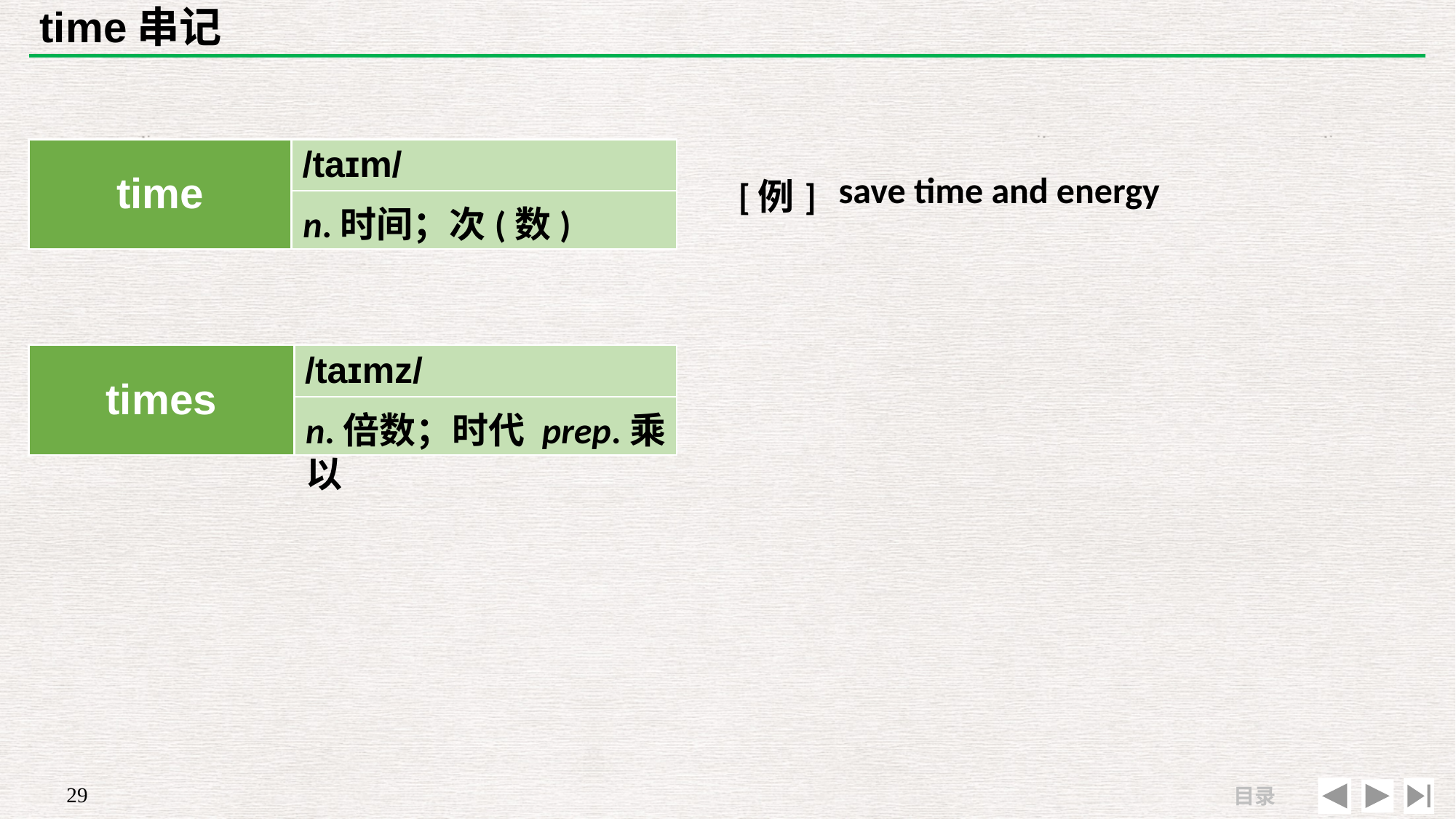

# time串记

|  |  |
| --- | --- |
| [例] | save time and energy |
| time | /taɪm/ |
| --- | --- |
|  |  |
n.时间；次(数)
| times | /taɪmz/ |
| --- | --- |
|  |  |
n.倍数；时代 prep.乘以